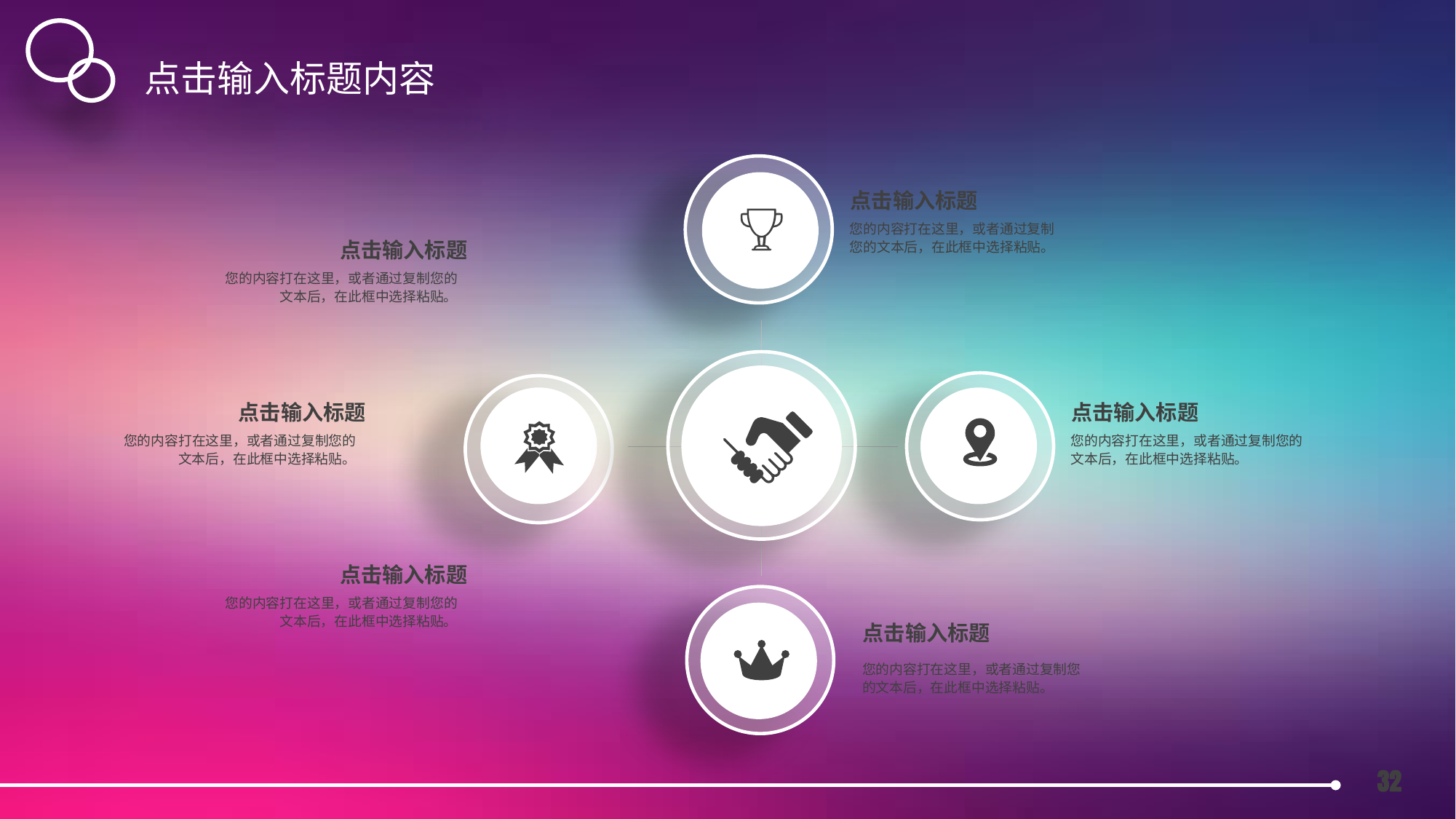

延迟符
点击输入标题内容

点击输入标题
您的内容打在这里，或者通过复制您的文本后，在此框中选择粘贴。
点击输入标题
您的内容打在这里，或者通过复制您的文本后，在此框中选择粘贴。

点击输入标题
您的内容打在这里，或者通过复制您的文本后，在此框中选择粘贴。
点击输入标题
您的内容打在这里，或者通过复制您的文本后，在此框中选择粘贴。

点击输入标题
您的内容打在这里，或者通过复制您的文本后，在此框中选择粘贴。

点击输入标题
您的内容打在这里，或者通过复制您的文本后，在此框中选择粘贴。
32